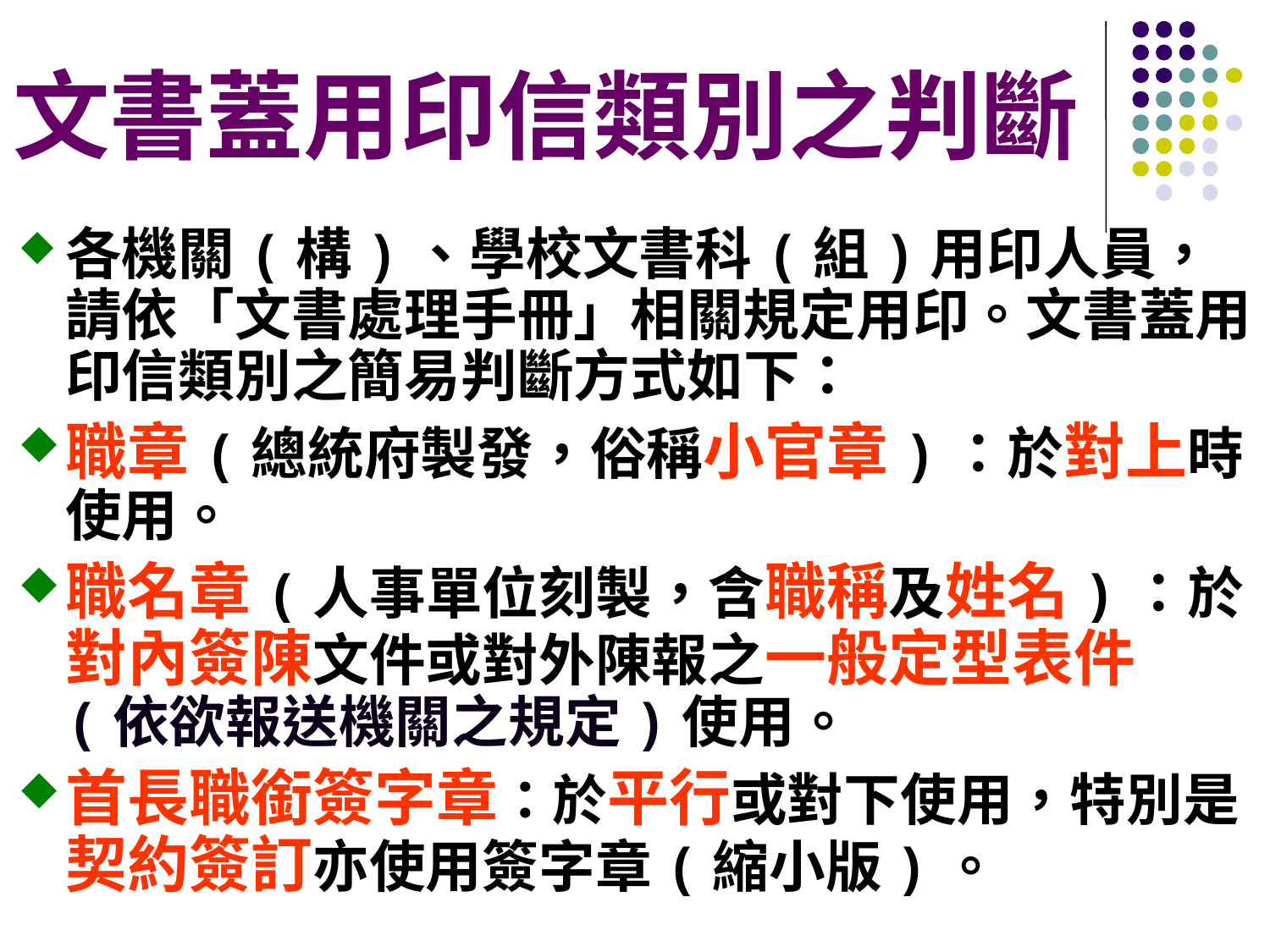

# 文書蓋用印信類別之判斷

各機關(構)、學校文書科(組)用印人員，請依「文書處理手冊」相關規定用印。文書蓋用印信類別之簡易判斷方式如下：
職章(總統府製發，俗稱小官章)：於對上時使用。
職名章(人事單位刻製，含職稱及姓名)：於對內簽陳文件或對外陳報之一般定型表件(依欲報送機關之規定)使用。
首長職銜簽字章：於平行或對下使用，特別是契約簽訂亦使用簽字章(縮小版)。